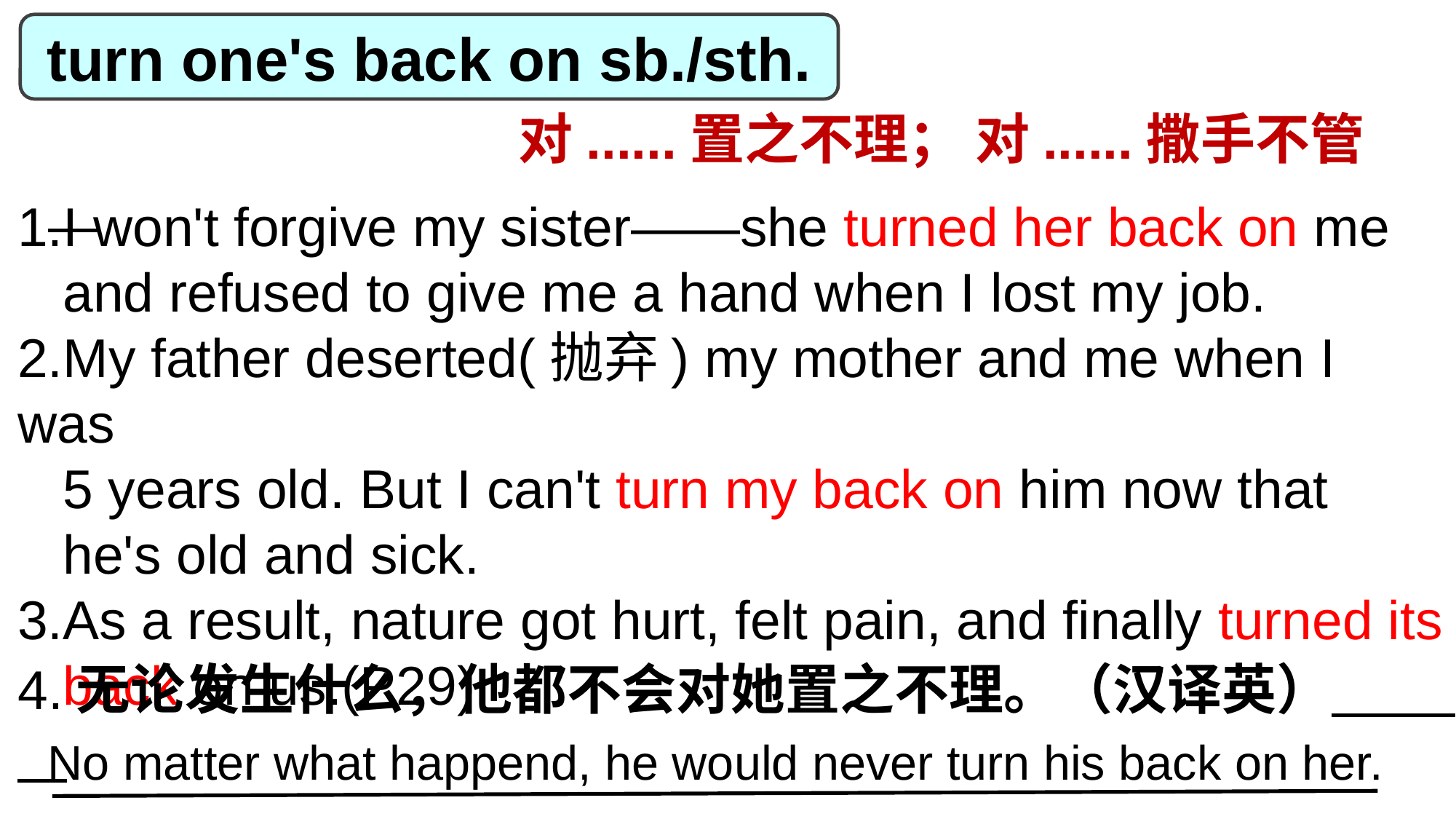

turn one's back on sb./sth.
                                     对......置之不理； 对......撒手不管

1.I won't forgive my sister——she turned her back on me
   and refused to give me a hand when I lost my job.
2.My father deserted(抛弃) my mother and me when I was
   5 years old. But I can't turn my back on him now that
   he's old and sick.
3.As a result, nature got hurt, felt pain, and finally turned its
   back on us.(P29)

4.无论发生什么，他都不会对她置之不理。（汉译英）
No matter what happend, he would never turn his back on her.